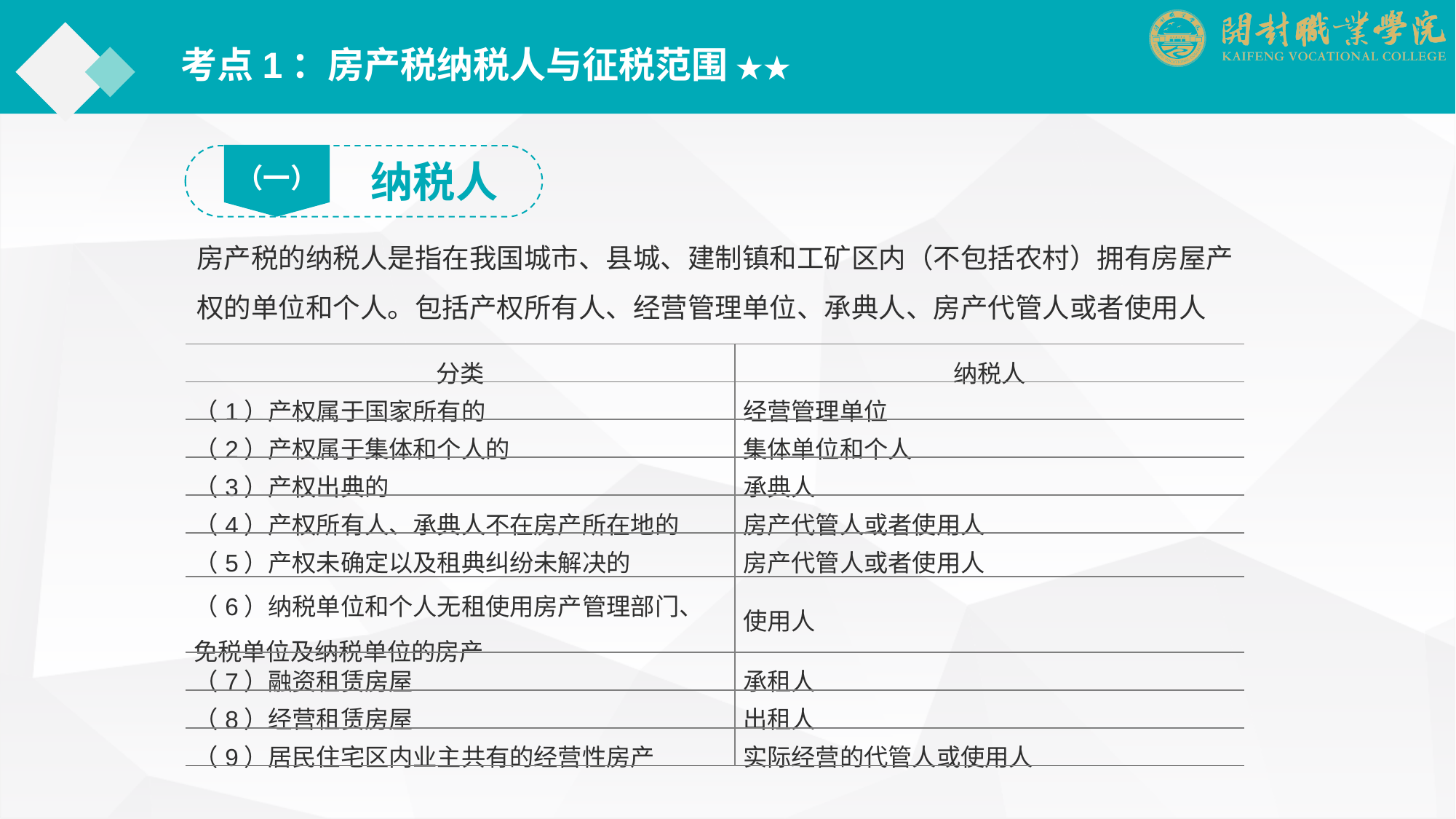

考点1：房产税纳税人与征税范围 ★★
（一）

纳税人
房产税的纳税人是指在我国城市、县城、建制镇和工矿区内（不包括农村）拥有房屋产权的单位和个人。包括产权所有人、经营管理单位、承典人、房产代管人或者使用人
| 分类 | 纳税人 |
| --- | --- |
| （1）产权属于国家所有的 | 经营管理单位 |
| （2）产权属于集体和个人的 | 集体单位和个人 |
| （3）产权出典的 | 承典人 |
| （4）产权所有人、承典人不在房产所在地的 | 房产代管人或者使用人 |
| （5）产权未确定以及租典纠纷未解决的 | 房产代管人或者使用人 |
| （6）纳税单位和个人无租使用房产管理部门、免税单位及纳税单位的房产 | 使用人 |
| （7）融资租赁房屋 | 承租人 |
| （8）经营租赁房屋 | 出租人 |
| （9）居民住宅区内业主共有的经营性房产 | 实际经营的代管人或使用人 |